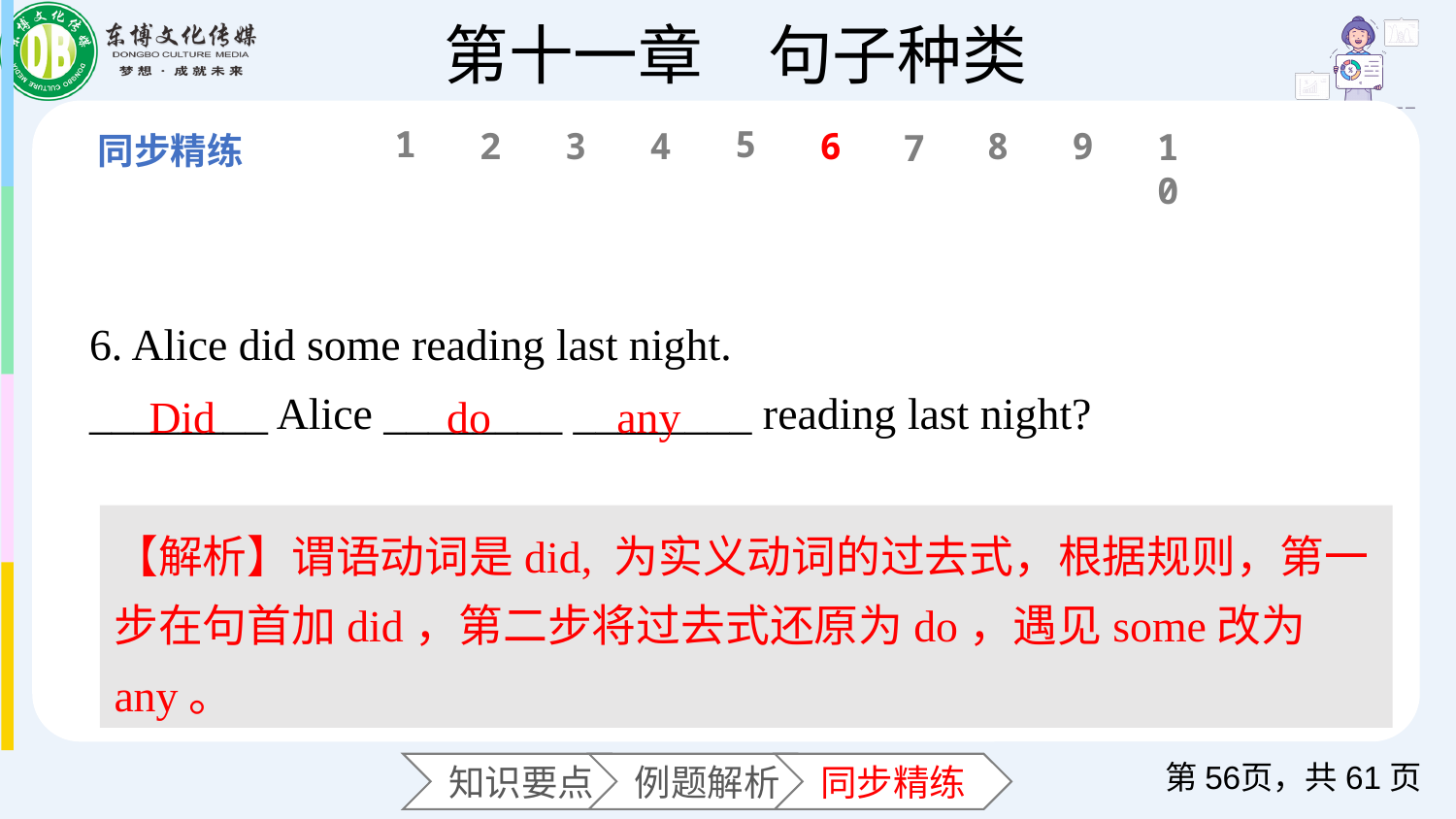

1
5
6
2
3
4
8
9
10
7

6. Alice did some reading last night.
________ Alice ________ ________ reading last night?
Did
do
any
【解析】谓语动词是did, 为实义动词的过去式，根据规则，第一步在句首加did，第二步将过去式还原为do，遇见some改为any。